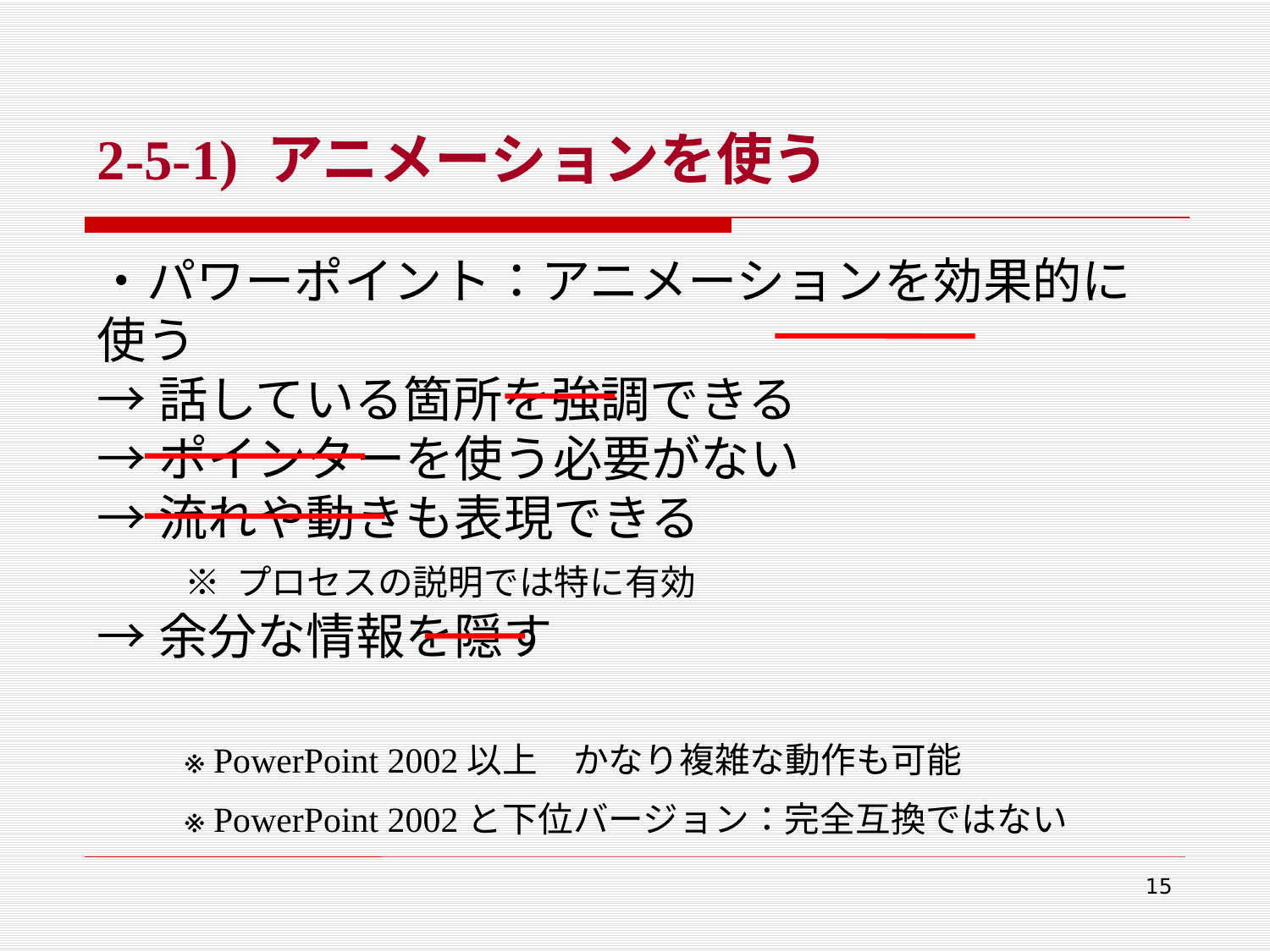

2-5-1) アニメーションを使う

・パワーポイント：アニメーションを効果的に使う
→話している箇所を強調できる
→ポインターを使う必要がない
→流れや動きも表現できる
		※ プロセスの説明では特に有効
→余分な情報を隠す

		※ PowerPoint 2002以上　かなり複雑な動作も可能
		※ PowerPoint 2002と下位バージョン：完全互換ではない

15